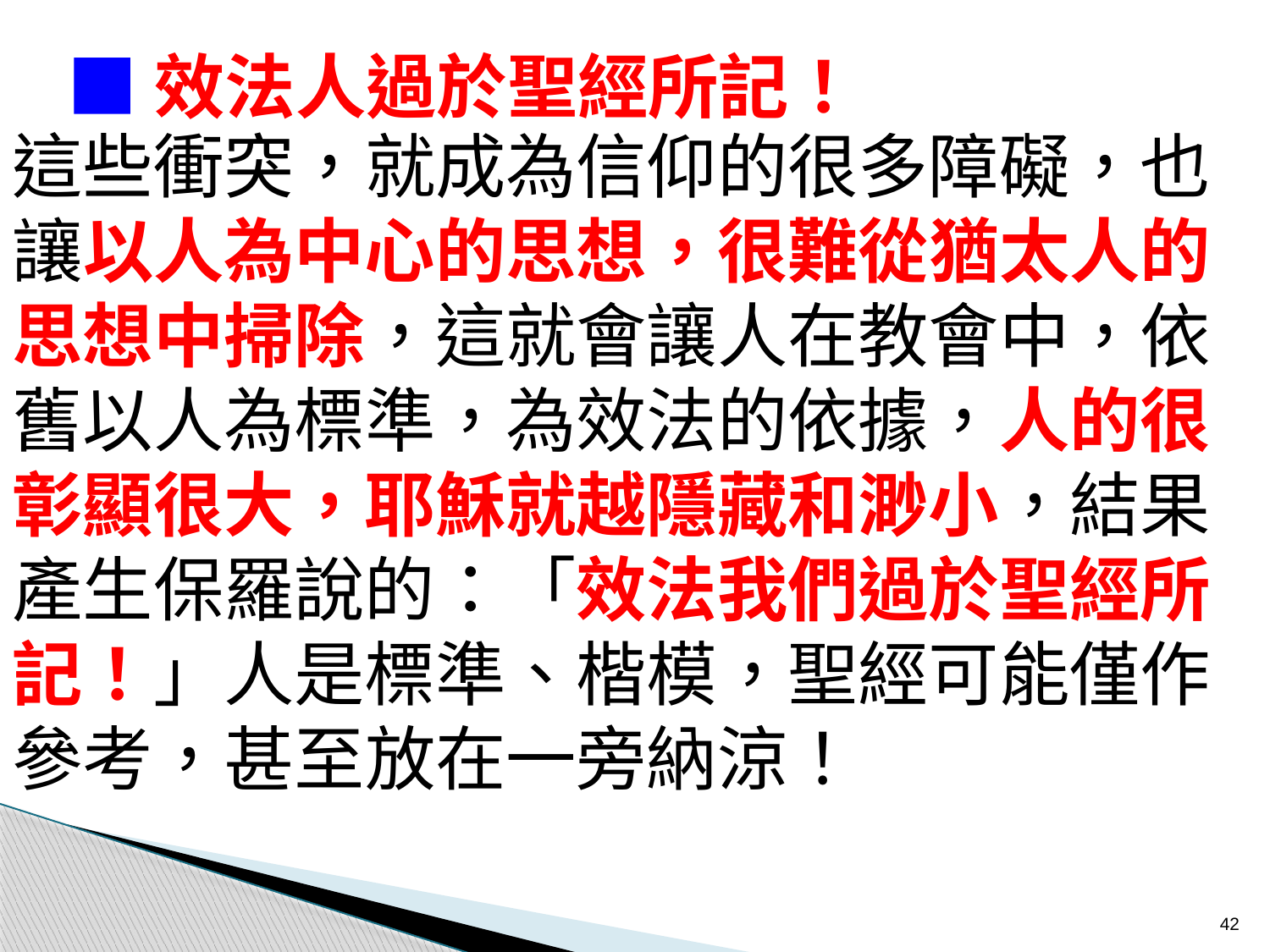

■效法人過於聖經所記！
這些衝突，就成為信仰的很多障礙，也讓以人為中心的思想，很難從猶太人的思想中掃除，這就會讓人在教會中，依舊以人為標準，為效法的依據，人的很彰顯很大，耶穌就越隱藏和渺小，結果產生保羅說的：「效法我們過於聖經所記！」人是標準、楷模，聖經可能僅作參考，甚至放在一旁納涼！
42